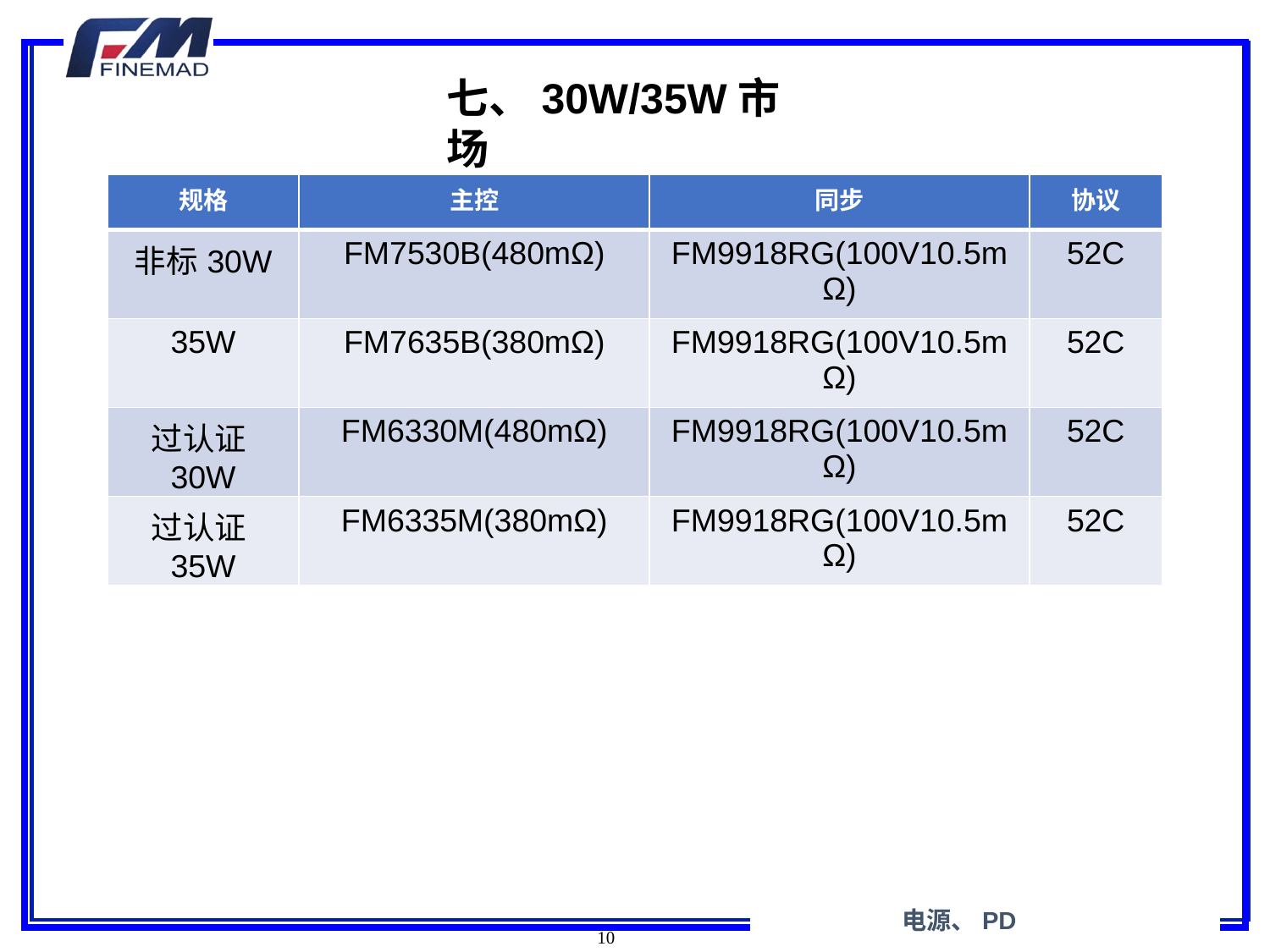

七、30W/35W市场
| 规格 | 主控 | 同步 | 协议 |
| --- | --- | --- | --- |
| 非标30W | FM7530B(480mΩ) | FM9918RG(100V10.5mΩ) | 52C |
| 35W | FM7635B(380mΩ) | FM9918RG(100V10.5mΩ) | 52C |
| 过认证30W | FM6330M(480mΩ) | FM9918RG(100V10.5mΩ) | 52C |
| 过认证35W | FM6335M(380mΩ) | FM9918RG(100V10.5mΩ) | 52C |
 电源、PD